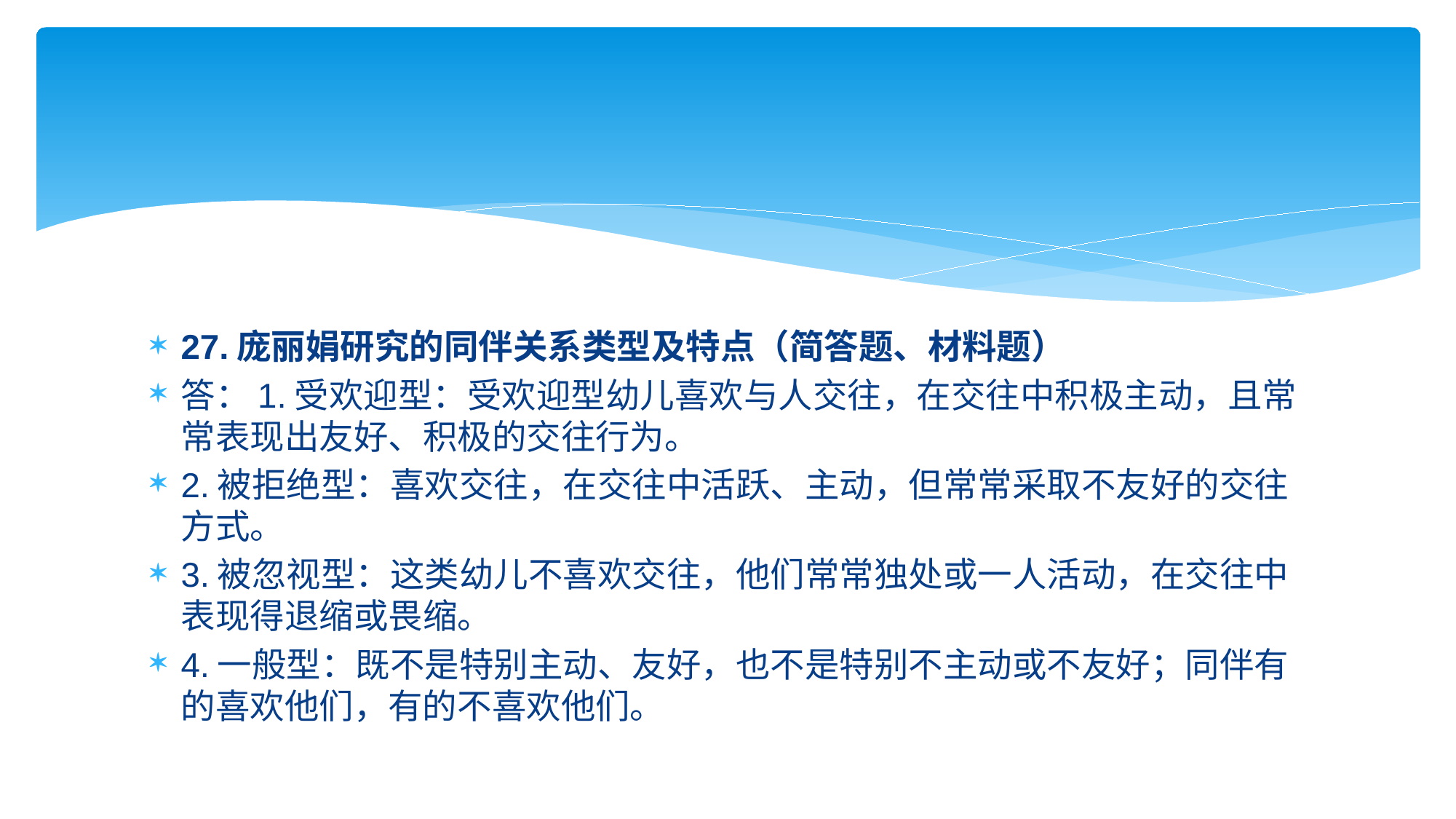

#
27.庞丽娟研究的同伴关系类型及特点（简答题、材料题）
答：1.受欢迎型：受欢迎型幼儿喜欢与人交往，在交往中积极主动，且常常表现出友好、积极的交往行为。
2.被拒绝型：喜欢交往，在交往中活跃、主动，但常常采取不友好的交往方式。
3.被忽视型：这类幼儿不喜欢交往，他们常常独处或一人活动，在交往中表现得退缩或畏缩。
4.一般型：既不是特别主动、友好，也不是特别不主动或不友好；同伴有的喜欢他们，有的不喜欢他们。